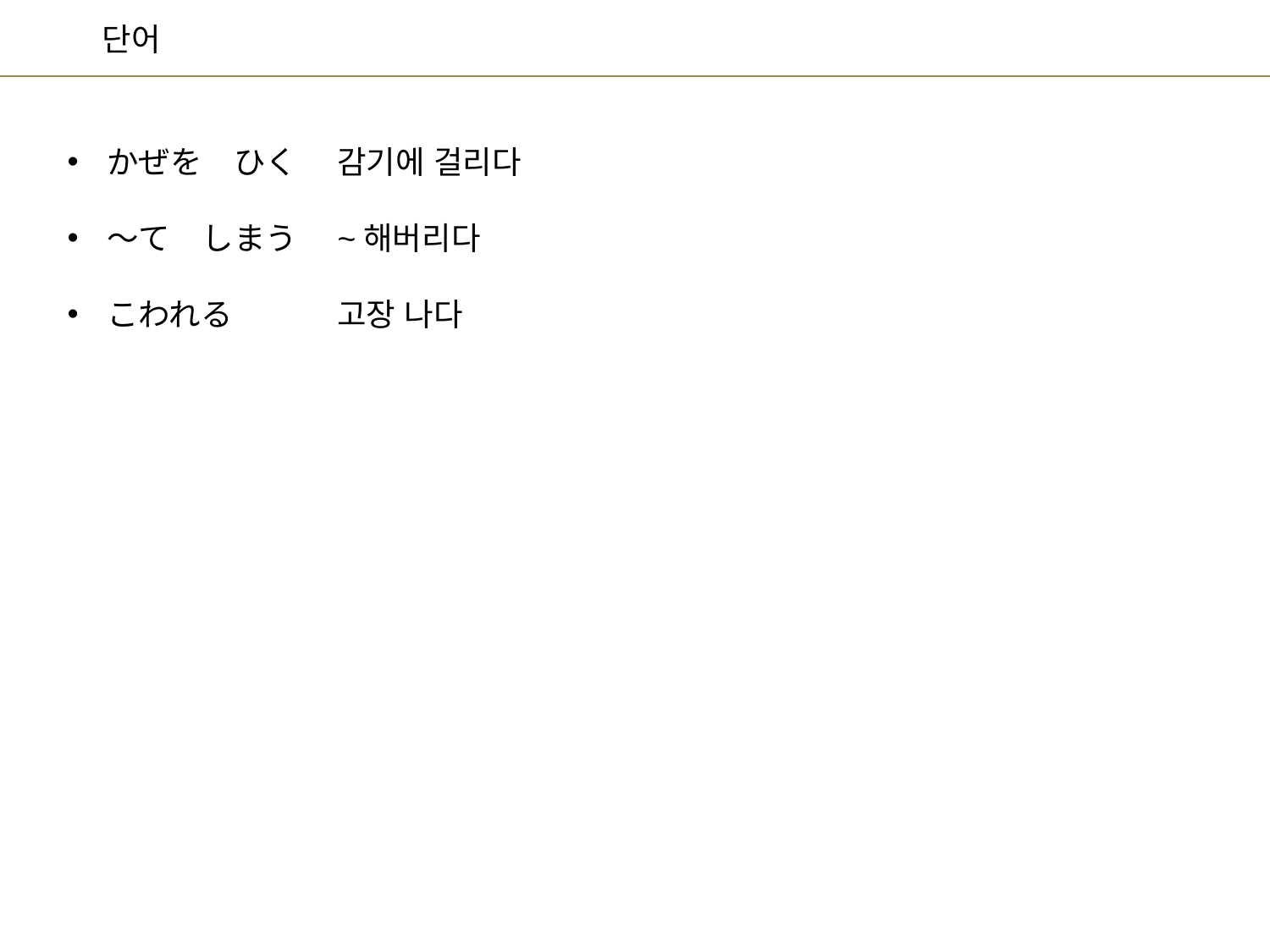

감기에 걸리다

~해버리다

고장 나다
かぜを　ひく

～て　しまう

こわれる